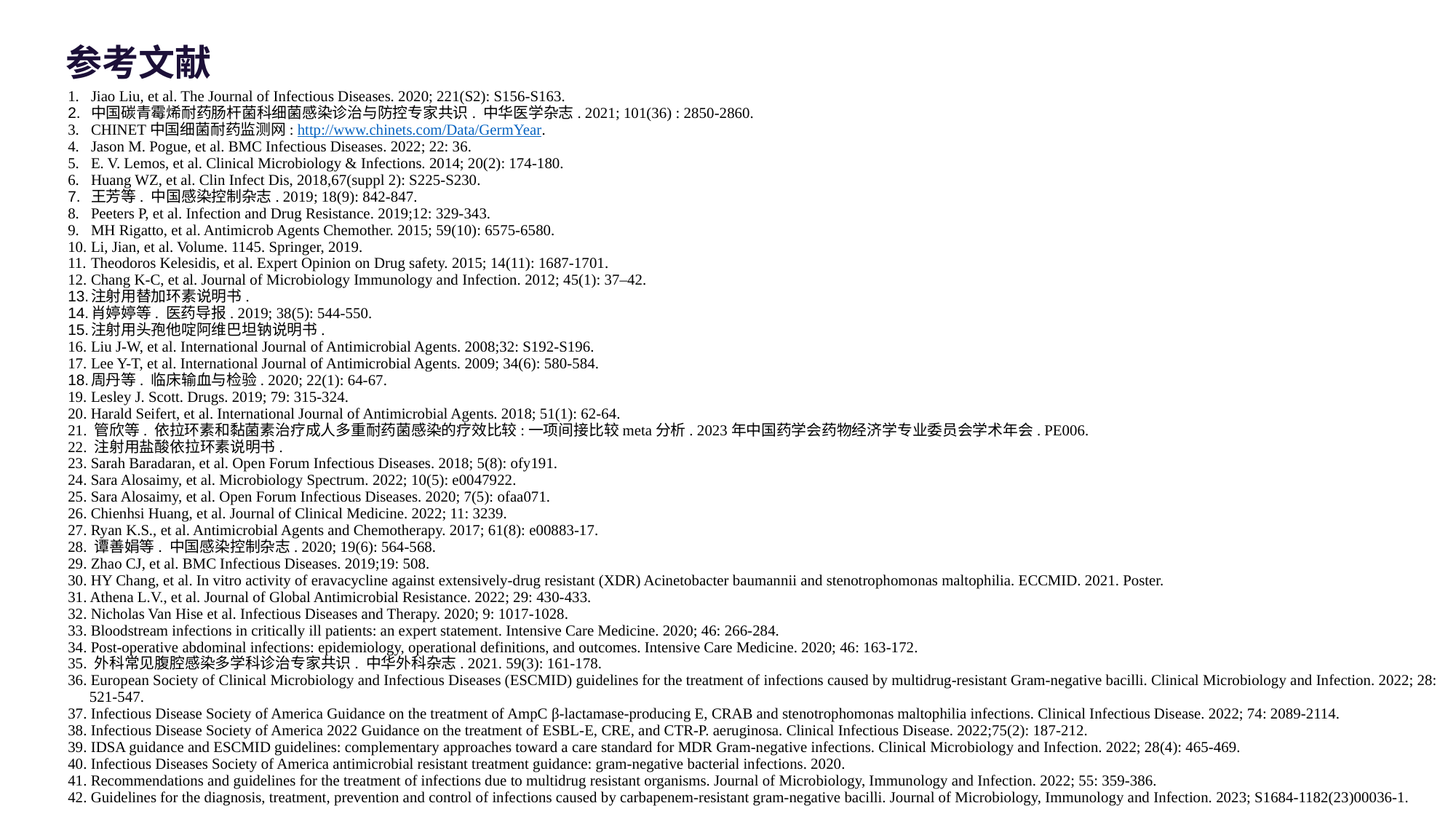

# 参考文献
Jiao Liu, et al. The Journal of Infectious Diseases. 2020; 221(S2): S156-S163.
中国碳青霉烯耐药肠杆菌科细菌感染诊治与防控专家共识. 中华医学杂志. 2021; 101(36) : 2850-2860.
CHINET中国细菌耐药监测网: http://www.chinets.com/Data/GermYear.
Jason M. Pogue, et al. BMC Infectious Diseases. 2022; 22: 36.
E. V. Lemos, et al. Clinical Microbiology & Infections. 2014; 20(2): 174-180.
Huang WZ, et al. Clin Infect Dis, 2018,67(suppl 2): S225-S230.
王芳等. 中国感染控制杂志. 2019; 18(9): 842-847.
Peeters P, et al. Infection and Drug Resistance. 2019;12: 329-343.
MH Rigatto, et al. Antimicrob Agents Chemother. 2015; 59(10): 6575-6580.
Li, Jian, et al. Volume. 1145. Springer, 2019.
Theodoros Kelesidis, et al. Expert Opinion on Drug safety. 2015; 14(11): 1687-1701.
Chang K-C, et al. Journal of Microbiology Immunology and Infection. 2012; 45(1): 37–42.
注射用替加环素说明书.
肖婷婷等. 医药导报. 2019; 38(5): 544-550.
注射用头孢他啶阿维巴坦钠说明书.
Liu J-W, et al. International Journal of Antimicrobial Agents. 2008;32: S192-S196.
Lee Y-T, et al. International Journal of Antimicrobial Agents. 2009; 34(6): 580-584.
周丹等. 临床输血与检验. 2020; 22(1): 64-67.
Lesley J. Scott. Drugs. 2019; 79: 315-324.
20. Harald Seifert, et al. International Journal of Antimicrobial Agents. 2018; 51(1): 62-64.
21. 管欣等. 依拉环素和黏菌素治疗成人多重耐药菌感染的疗效比较:一项间接比较meta分析. 2023年中国药学会药物经济学专业委员会学术年会. PE006.
22. 注射用盐酸依拉环素说明书.
23. Sarah Baradaran, et al. Open Forum Infectious Diseases. 2018; 5(8): ofy191.
24. Sara Alosaimy, et al. Microbiology Spectrum. 2022; 10(5): e0047922.
25. Sara Alosaimy, et al. Open Forum Infectious Diseases. 2020; 7(5): ofaa071.
26. Chienhsi Huang, et al. Journal of Clinical Medicine. 2022; 11: 3239.
27. Ryan K.S., et al. Antimicrobial Agents and Chemotherapy. 2017; 61(8): e00883-17.
28. 谭善娟等. 中国感染控制杂志. 2020; 19(6): 564-568.
29. Zhao CJ, et al. BMC Infectious Diseases. 2019;19: 508.
30. HY Chang, et al. In vitro activity of eravacycline against extensively-drug resistant (XDR) Acinetobacter baumannii and stenotrophomonas maltophilia. ECCMID. 2021. Poster.
31. Athena L.V., et al. Journal of Global Antimicrobial Resistance. 2022; 29: 430-433.
32. Nicholas Van Hise et al. Infectious Diseases and Therapy. 2020; 9: 1017-1028.
33. Bloodstream infections in critically ill patients: an expert statement. Intensive Care Medicine. 2020; 46: 266-284.
34. Post-operative abdominal infections: epidemiology, operational definitions, and outcomes. Intensive Care Medicine. 2020; 46: 163-172.
35. 外科常见腹腔感染多学科诊治专家共识. 中华外科杂志. 2021. 59(3): 161-178.
36. European Society of Clinical Microbiology and Infectious Diseases (ESCMID) guidelines for the treatment of infections caused by multidrug-resistant Gram-negative bacilli. Clinical Microbiology and Infection. 2022; 28: 521-547.
37. Infectious Disease Society of America Guidance on the treatment of AmpC β-lactamase-producing E, CRAB and stenotrophomonas maltophilia infections. Clinical Infectious Disease. 2022; 74: 2089-2114.
38. Infectious Disease Society of America 2022 Guidance on the treatment of ESBL-E, CRE, and CTR-P. aeruginosa. Clinical Infectious Disease. 2022;75(2): 187-212.
39. IDSA guidance and ESCMID guidelines: complementary approaches toward a care standard for MDR Gram-negative infections. Clinical Microbiology and Infection. 2022; 28(4): 465-469.
40. Infectious Diseases Society of America antimicrobial resistant treatment guidance: gram-negative bacterial infections. 2020.
41. Recommendations and guidelines for the treatment of infections due to multidrug resistant organisms. Journal of Microbiology, Immunology and Infection. 2022; 55: 359-386.
42. Guidelines for the diagnosis, treatment, prevention and control of infections caused by carbapenem-resistant gram-negative bacilli. Journal of Microbiology, Immunology and Infection. 2023; S1684-1182(23)00036-1.